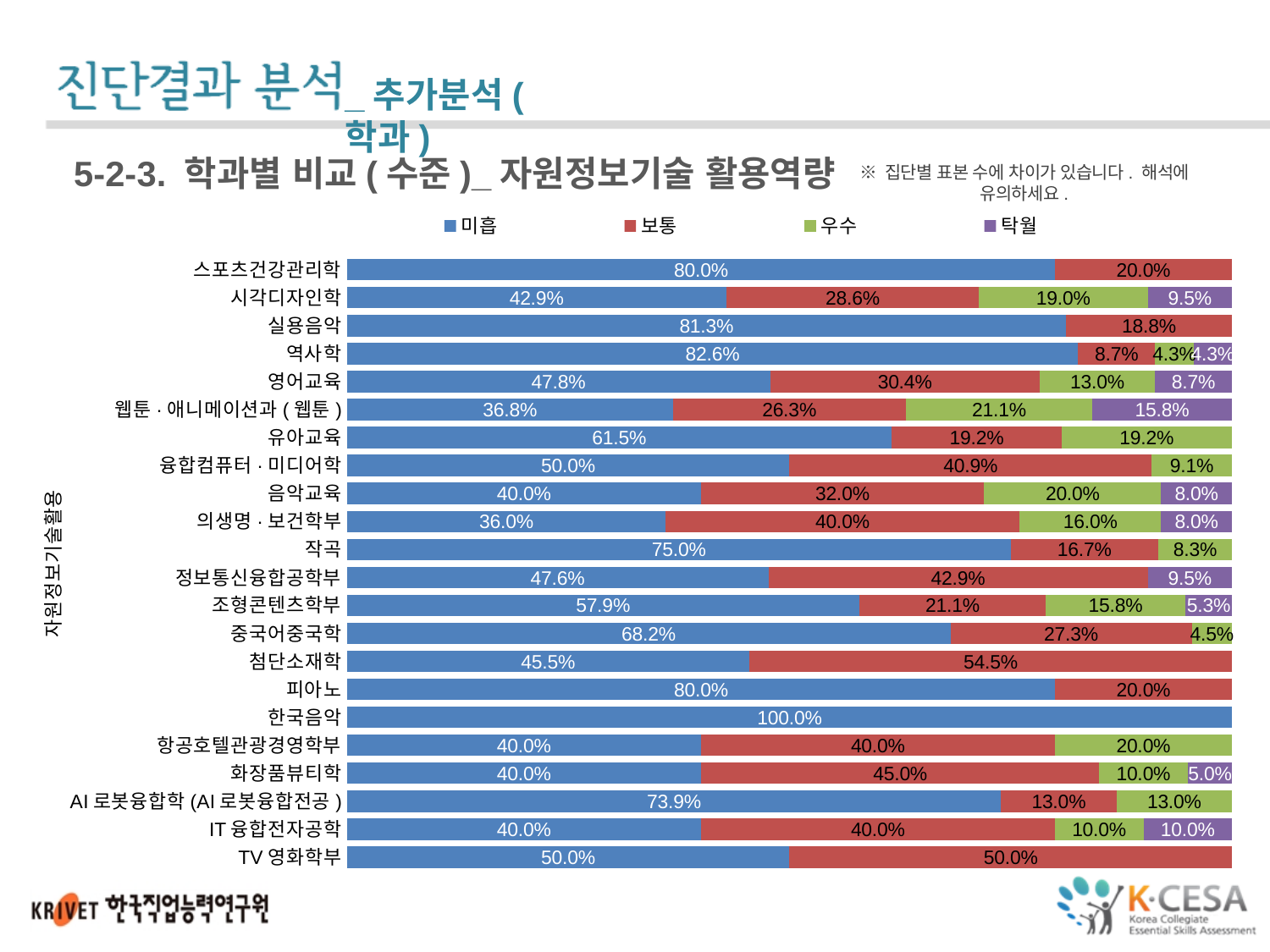

_추가분석(학과)
5-2-3. 학과별 비교(수준)_자원정보기술 활용역량
※ 집단별 표본 수에 차이가 있습니다. 해석에 유의하세요.

### Chart

| Category | 미흡 | 보통 | 우수 | 탁월 |
|---|---|---|---|---|
| 스포츠건강관리학 | 0.8 | 0.2 | None | None |
| 시각디자인학 | 0.42857142857142855 | 0.2857142857142857 | 0.19047619047619047 | 0.09523809523809523 |
| 실용음악 | 0.8125 | 0.1875 | None | None |
| 역사학 | 0.826086956521739 | 0.08695652173913043 | 0.043478260869565216 | 0.043478260869565216 |
| 영어교육 | 0.4782608695652174 | 0.30434782608695654 | 0.13043478260869565 | 0.08695652173913043 |
| 웹툰·애니메이션과(웹툰) | 0.3684210526315789 | 0.2631578947368421 | 0.21052631578947367 | 0.15789473684210525 |
| 유아교육 | 0.6153846153846154 | 0.19230769230769235 | 0.19230769230769235 | None |
| 융합컴퓨터·미디어학 | 0.5 | 0.4090909090909091 | 0.09090909090909091 | None |
| 음악교육 | 0.4 | 0.32 | 0.2 | 0.08 |
| 의생명·보건학부 | 0.36 | 0.4 | 0.16 | 0.08 |
| 작곡 | 0.75 | 0.16666666666666663 | 0.08333333333333331 | None |
| 정보통신융합공학부 | 0.4761904761904761 | 0.42857142857142855 | None | 0.09523809523809523 |
| 조형콘텐츠학부 | 0.5789473684210527 | 0.21052631578947367 | 0.15789473684210525 | 0.05263157894736842 |
| 중국어중국학 | 0.6818181818181818 | 0.2727272727272727 | 0.045454545454545456 | None |
| 첨단소재학 | 0.45454545454545453 | 0.5454545454545454 | None | None |
| 피아노 | 0.8 | 0.2 | None | None |
| 한국음악 | 1.0 | None | None | None |
| 항공호텔관광경영학부 | 0.4 | 0.4 | 0.2 | None |
| 화장품뷰티학 | 0.4 | 0.45 | 0.1 | 0.05 |
| AI로봇융합학(AI로봇융합전공) | 0.7391304347826086 | 0.13043478260869565 | 0.13043478260869565 | None |
| IT융합전자공학 | 0.4 | 0.4 | 0.1 | 0.1 |
| TV영화학부 | 0.5 | 0.5 | None | None |